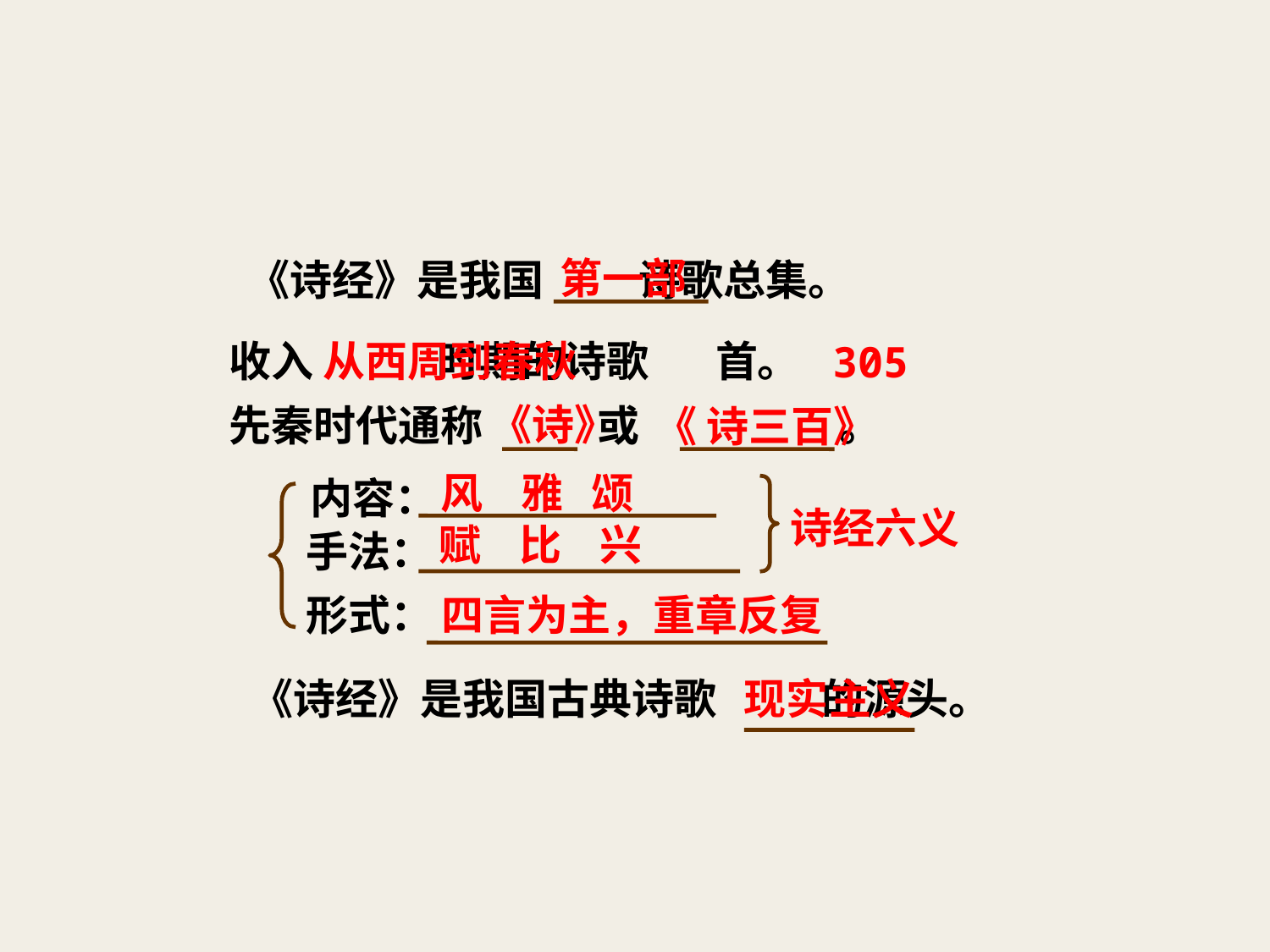

第一部
《诗经》是我国          诗歌总集。

收入             时期的诗歌       首。
从西周到春秋
305
《诗》
先秦时代通称            或                     。
《 诗三百》

风    雅   颂
内容：

诗经六义
赋    比    兴

手法：

形式：
四言为主，重章反复

《诗经》是我国古典诗歌           的源头。
现实主义

3